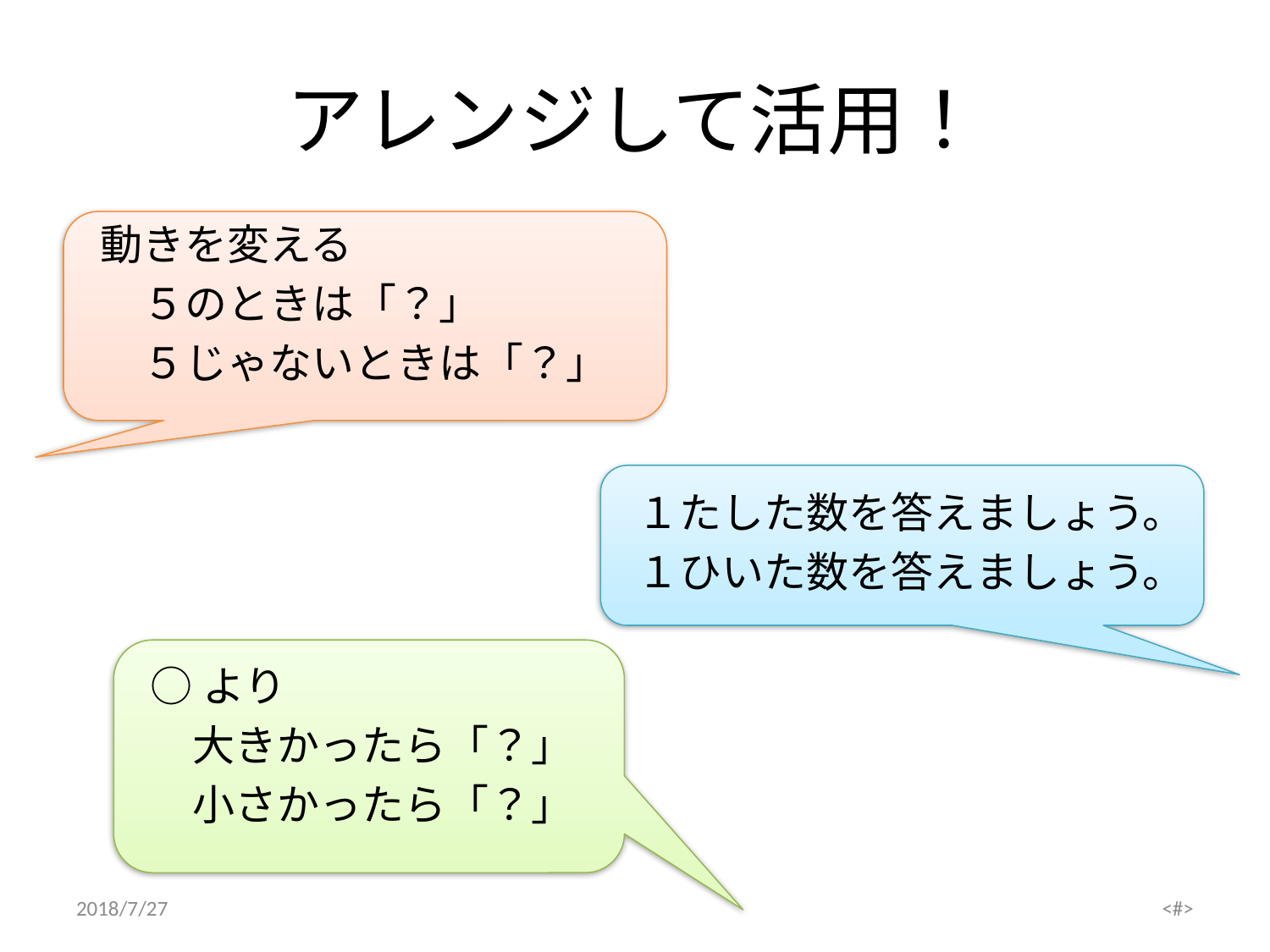

# アレンジして活用！

動きを変える
　５のときは「？」
　５じゃないときは「？」

１たした数を答えましょう。
１ひいた数を答えましょう。

○より
　大きかったら「？」
　小さかったら「？」
2018/7/27
<#>